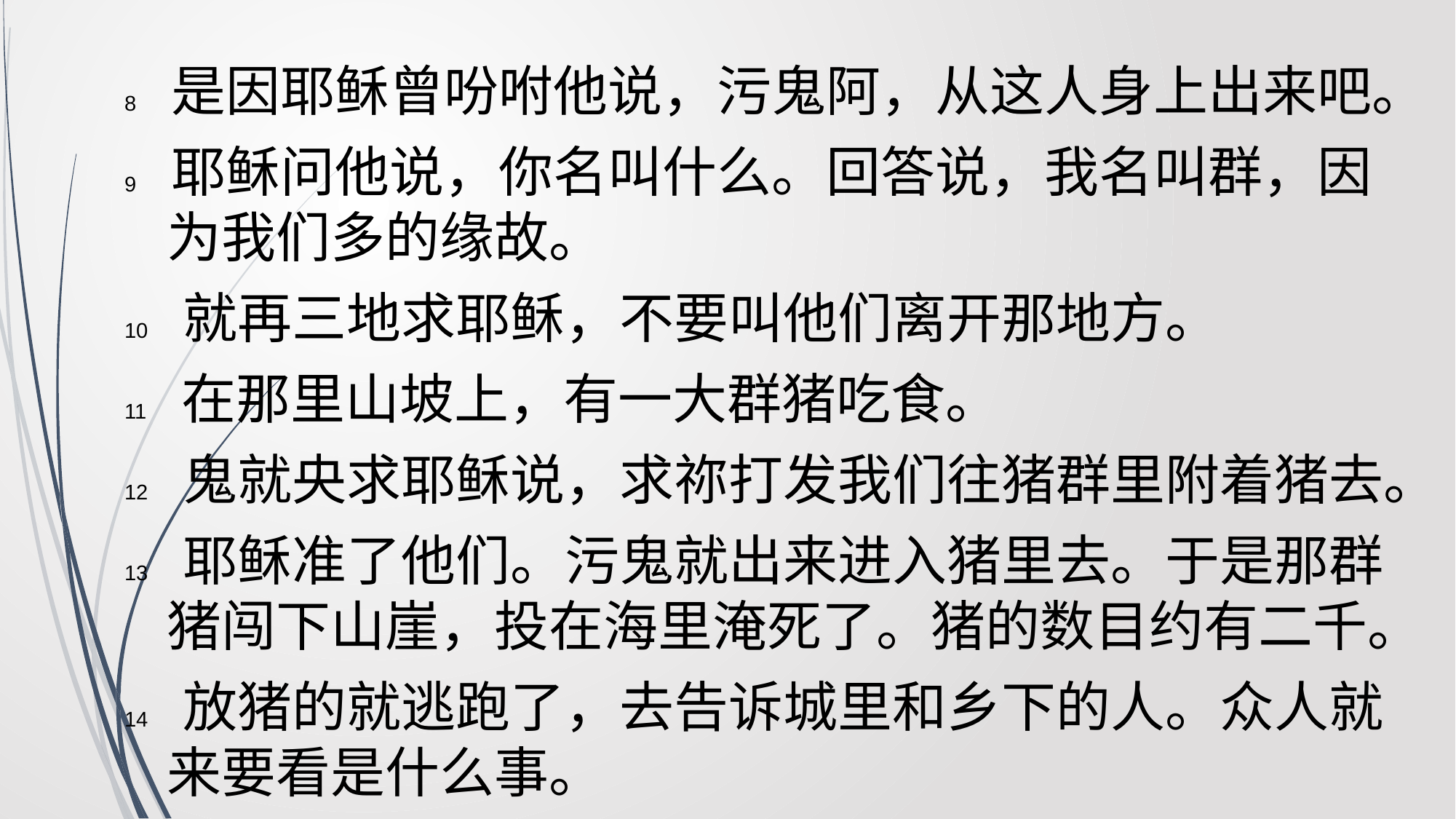

8     是因耶稣曾吩咐他说，污鬼阿，从这人身上出来吧。
9     耶稣问他说，你名叫什么。回答说，我名叫群，因为我们多的缘故。
10     就再三地求耶稣，不要叫他们离开那地方。
11     在那里山坡上，有一大群猪吃食。
12     鬼就央求耶稣说，求祢打发我们往猪群里附着猪去。
13     耶稣准了他们。污鬼就出来进入猪里去。于是那群猪闯下山崖，投在海里淹死了。猪的数目约有二千。
14     放猪的就逃跑了，去告诉城里和乡下的人。众人就来要看是什么事。